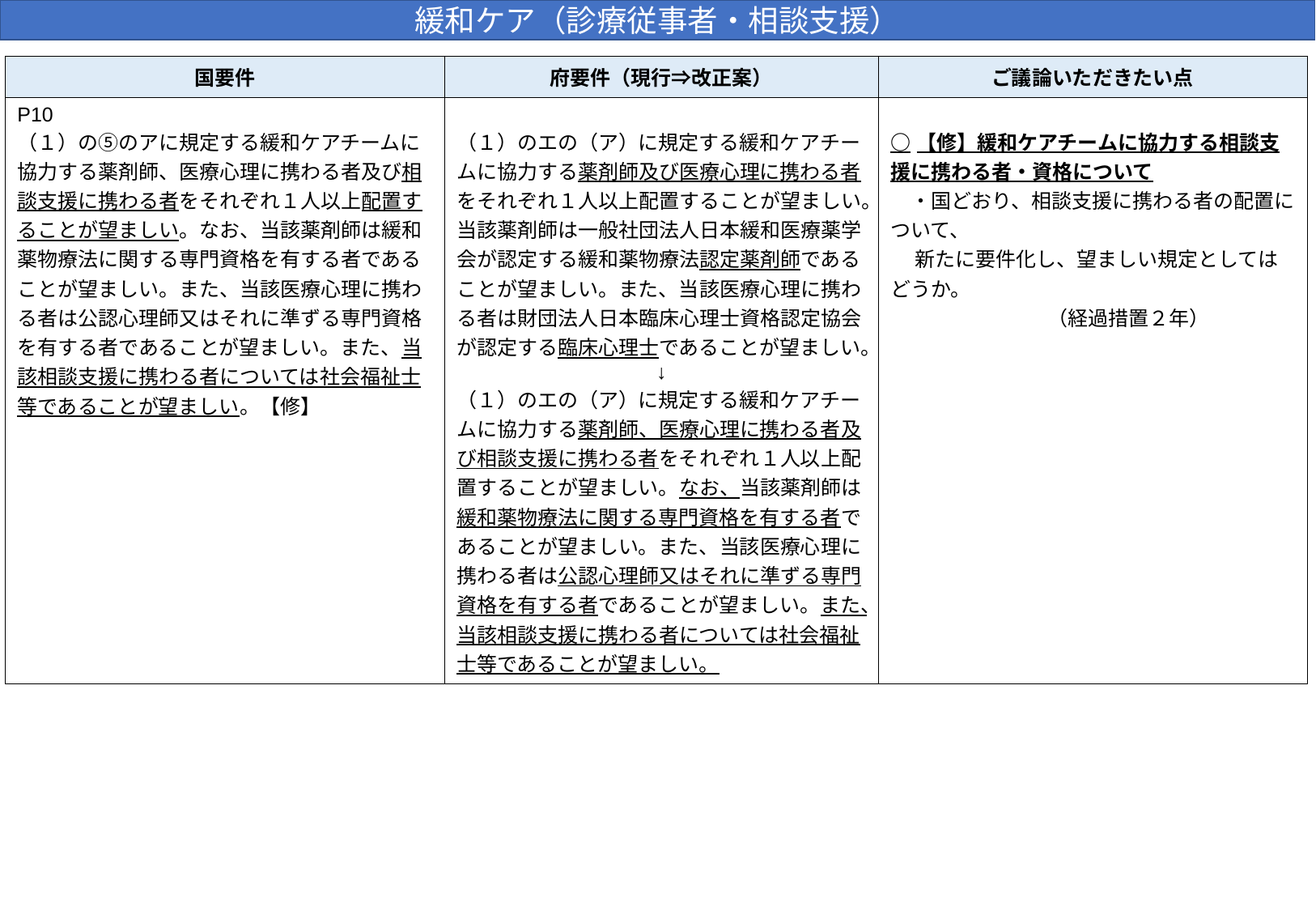

緩和ケア（診療従事者・相談支援）
| 国要件 | 府要件（現行⇒改正案） | ご議論いただきたい点 |
| --- | --- | --- |
| P10 （１）の⑤のアに規定する緩和ケアチームに協力する薬剤師、医療心理に携わる者及び相談支援に携わる者をそれぞれ１人以上配置することが望ましい。なお、当該薬剤師は緩和薬物療法に関する専門資格を有する者であることが望ましい。また、当該医療心理に携わる者は公認心理師又はそれに準ずる専門資格を有する者であることが望ましい。また、当該相談支援に携わる者については社会福祉士等であることが望ましい。【修】 | （１）のエの（ア）に規定する緩和ケアチームに協力する薬剤師及び医療心理に携わる者をそれぞれ１人以上配置することが望ましい。当該薬剤師は一般社団法人日本緩和医療薬学会が認定する緩和薬物療法認定薬剤師であることが望ましい。また、当該医療心理に携わる者は財団法人日本臨床心理士資格認定協会が認定する臨床心理士であることが望ましい。 ↓ （１）のエの（ア）に規定する緩和ケアチームに協力する薬剤師、医療心理に携わる者及び相談支援に携わる者をそれぞれ１人以上配置することが望ましい。なお、当該薬剤師は緩和薬物療法に関する専門資格を有する者であることが望ましい。また、当該医療心理に携わる者は公認心理師又はそれに準ずる専門資格を有する者であることが望ましい。また、当該相談支援に携わる者については社会福祉士等であることが望ましい。 | ○【修】緩和ケアチームに協力する相談支援に携わる者・資格について 　・国どおり、相談支援に携わる者の配置について、　 　 新たに要件化し、望ましい規定としてはどうか。 （経過措置２年） |